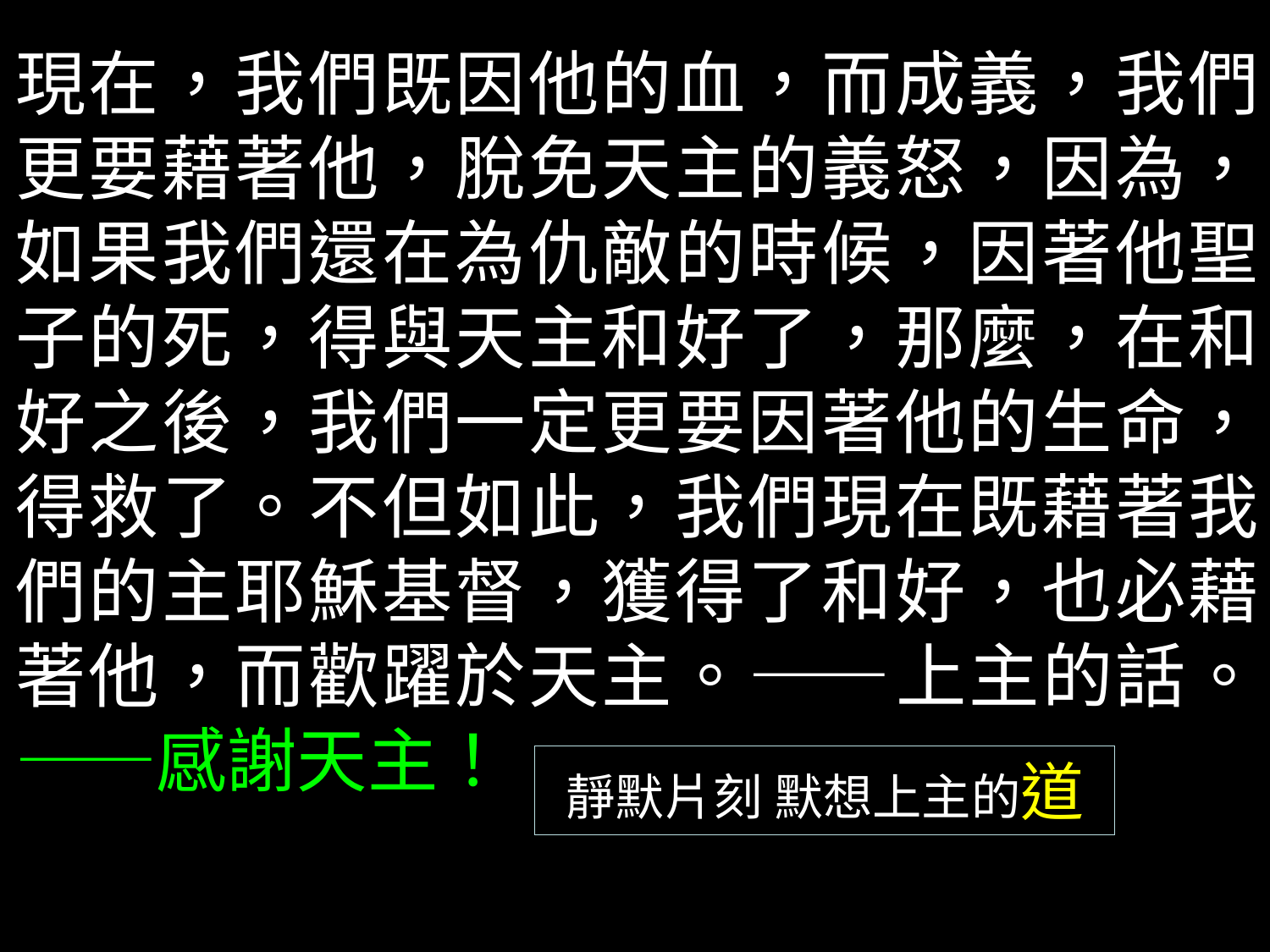

現在，我們既因他的血，而成義，我們更要藉著他，脫免天主的義怒，因為，如果我們還在為仇敵的時候，因著他聖子的死，得與天主和好了，那麼，在和好之後，我們一定更要因著他的生命，得救了。不但如此，我們現在既藉著我們的主耶穌基督，獲得了和好，也必藉著他，而歡躍於天主。——上主的話。——感謝天主！
靜默片刻 默想上主的道